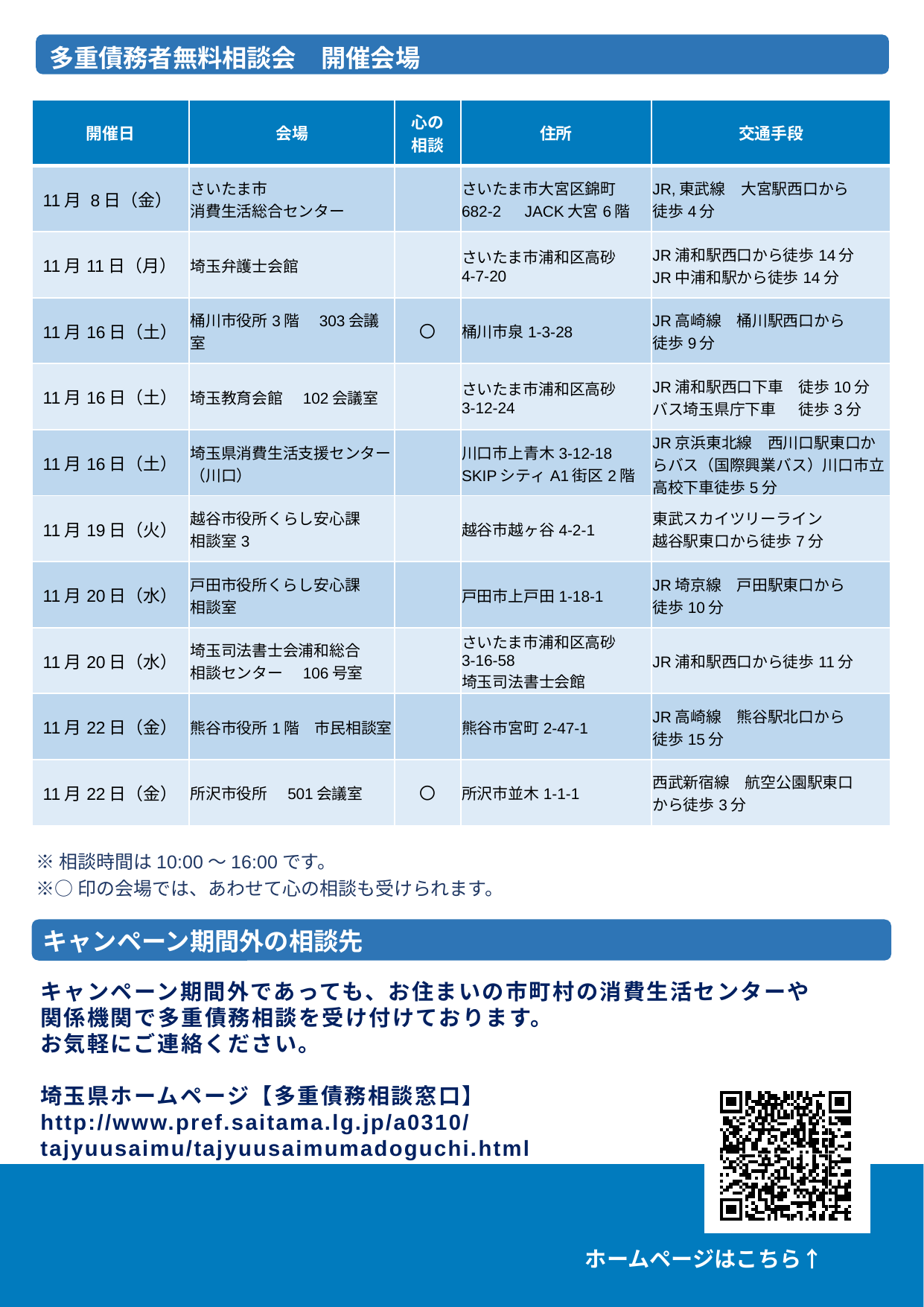

多重債務者無料相談会　開催会場
| 開催日 | 会場 | 心の相談 | 住所 | 交通手段 |
| --- | --- | --- | --- | --- |
| 11月 8日（金） | さいたま市 消費生活総合センター |  | さいたま市大宮区錦町682-2　JACK大宮6階 | JR,東武線　大宮駅西口から 徒歩4分 |
| 11月11日（月） | 埼玉弁護士会館 |  | さいたま市浦和区高砂 4-7-20 | JR浦和駅西口から徒歩14分 JR中浦和駅から徒歩14分 |
| 11月16日（土） | 桶川市役所3階　303会議室 | 〇 | 桶川市泉1-3-28 | JR高崎線　桶川駅西口から 徒歩9分 |
| 11月16日（土） | 埼玉教育会館　102会議室 |  | さいたま市浦和区高砂 3-12-24 | JR浦和駅西口下車　徒歩10分 バス埼玉県庁下車 　徒歩3分 |
| 11月16日（土） | 埼玉県消費生活支援センター （川口） |  | 川口市上青木3-12-18 SKIPシティA1街区2階 | JR京浜東北線　西川口駅東口からバス（国際興業バス）川口市立高校下車徒歩5分 |
| 11月19日（火） | 越谷市役所くらし安心課 相談室3 |  | 越谷市越ヶ谷4-2-1 | 東武スカイツリーライン　 越谷駅東口から徒歩7分 |
| 11月20日（水） | 戸田市役所くらし安心課 相談室 |  | 戸田市上戸田1-18-1 | JR埼京線　戸田駅東口から 徒歩10分 |
| 11月20日（水） | 埼玉司法書士会浦和総合 相談センター　106号室 |  | さいたま市浦和区高砂 3-16-58 埼玉司法書士会館 | JR浦和駅西口から徒歩11分 |
| 11月22日（金） | 熊谷市役所1階　市民相談室 |  | 熊谷市宮町2-47-1 | JR高崎線　熊谷駅北口から 徒歩15分 |
| 11月22日（金） | 所沢市役所　501会議室 | 〇 | 所沢市並木1-1-1 | 西武新宿線　航空公園駅東口 から徒歩3分 |

項目名
※相談時間は10:00～16:00です。
※○印の会場では、あわせて心の相談も受けられます。

キャンペーン期間外の相談先
キャンペーン期間外であっても、お住まいの市町村の消費生活センターや
関係機関で多重債務相談を受け付けております。
お気軽にご連絡ください。

埼玉県ホームページ【多重債務相談窓口】
http://www.pref.saitama.lg.jp/a0310/
tajyuusaimu/tajyuusaimumadoguchi.html

ホームページはこちら↑